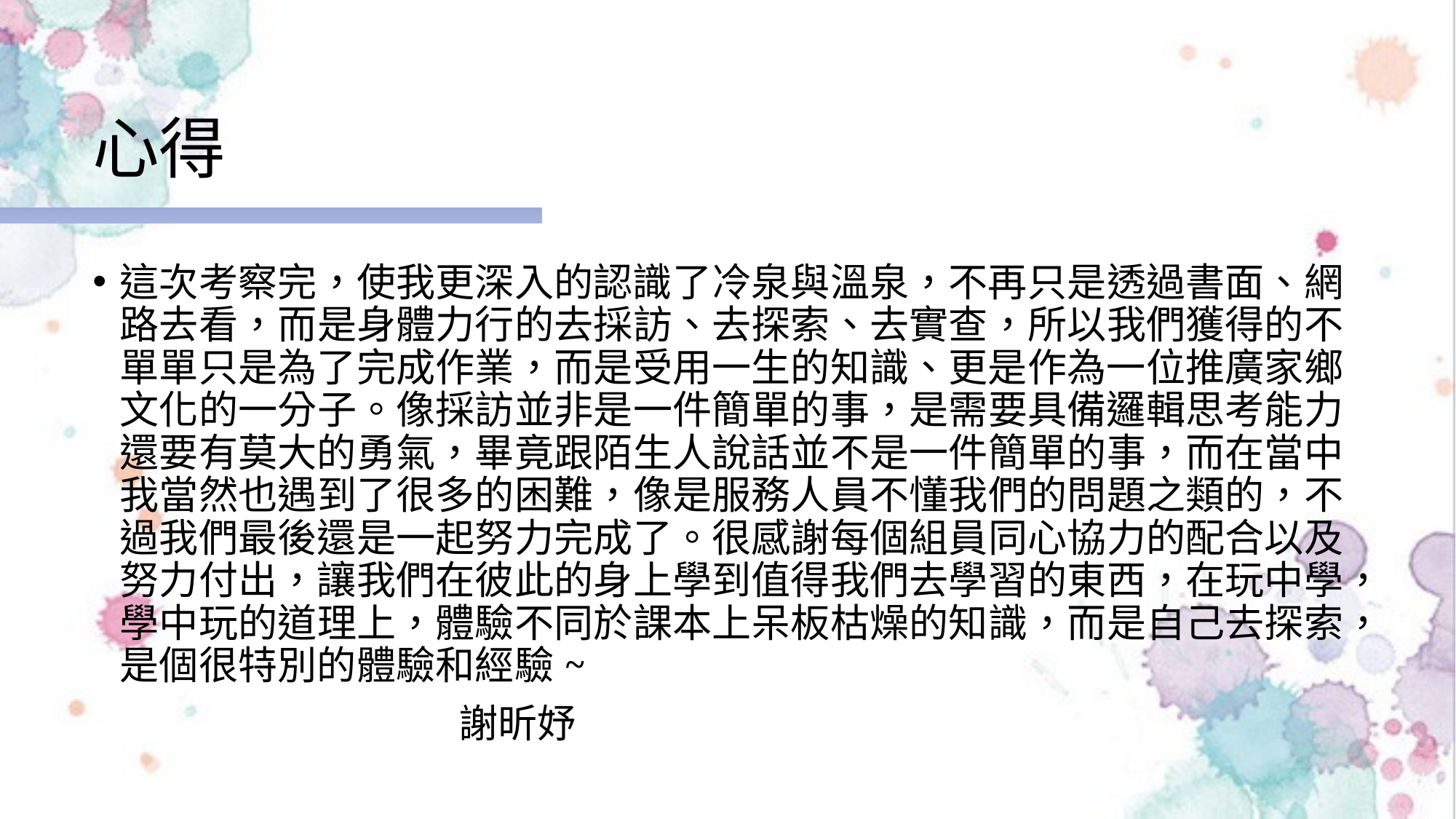

# 心得

這次考察完，使我更深入的認識了冷泉與溫泉，不再只是透過書面、網路去看，而是身體力行的去採訪、去探索、去實查，所以我們獲得的不單單只是為了完成作業，而是受用一生的知識、更是作為一位推廣家鄉文化的一分子。像採訪並非是一件簡單的事，是需要具備邏輯思考能力還要有莫大的勇氣，畢竟跟陌生人說話並不是一件簡單的事，而在當中我當然也遇到了很多的困難，像是服務人員不懂我們的問題之類的，不過我們最後還是一起努力完成了。很感謝每個組員同心協力的配合以及努力付出，讓我們在彼此的身上學到值得我們去學習的東西，在玩中學，學中玩的道理上，體驗不同於課本上呆板枯燥的知識，而是自己去探索，是個很特別的體驗和經驗~
                                        謝昕妤